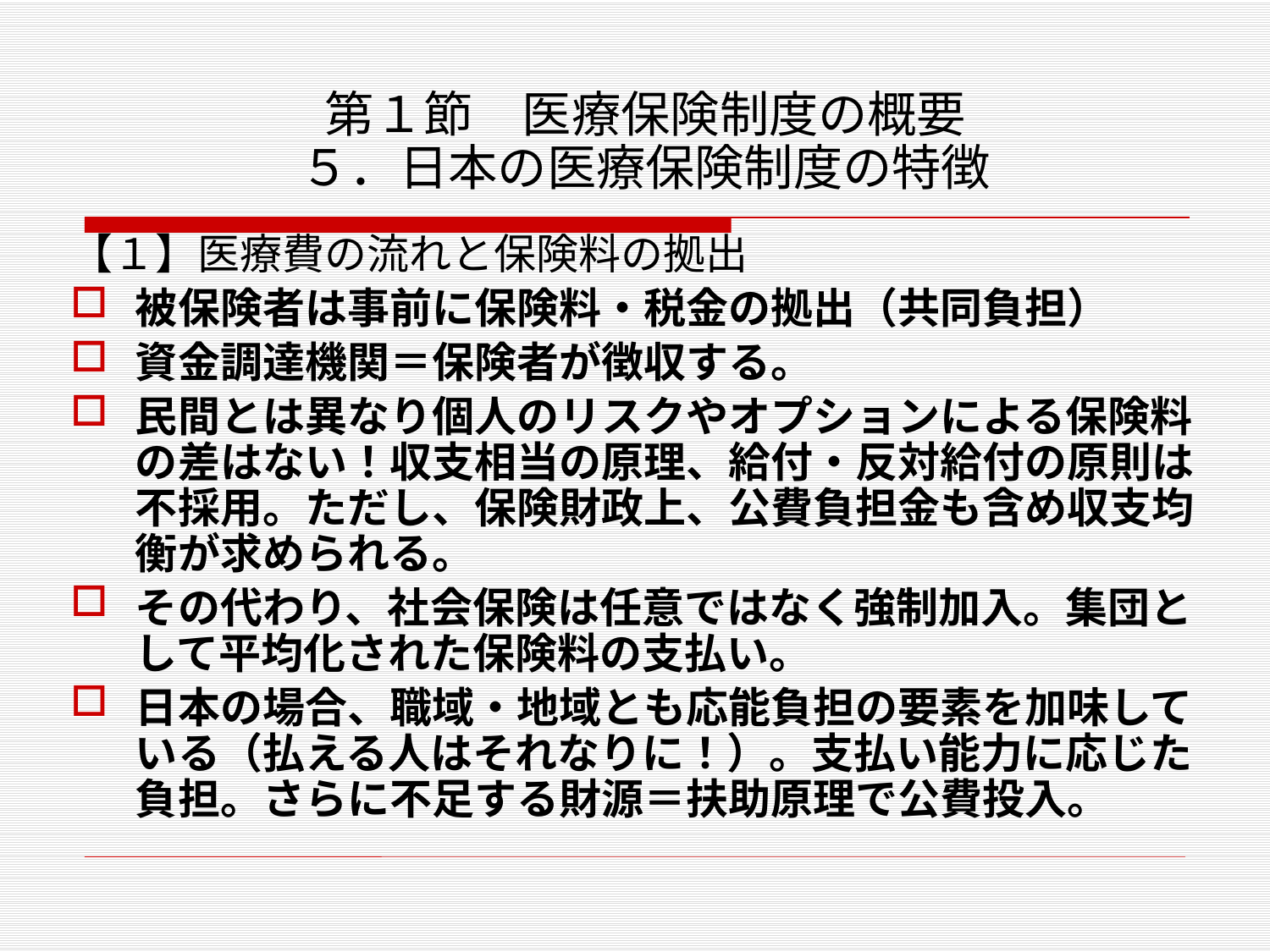

# 第１節　医療保険制度の概要 ５．日本の医療保険制度の特徴
【１】医療費の流れと保険料の拠出
被保険者は事前に保険料・税金の拠出（共同負担）
資金調達機関＝保険者が徴収する。
民間とは異なり個人のリスクやオプションによる保険料の差はない！収支相当の原理、給付・反対給付の原則は不採用。ただし、保険財政上、公費負担金も含め収支均衡が求められる。
その代わり、社会保険は任意ではなく強制加入。集団として平均化された保険料の支払い。
日本の場合、職域・地域とも応能負担の要素を加味している（払える人はそれなりに！）。支払い能力に応じた負担。さらに不足する財源＝扶助原理で公費投入。